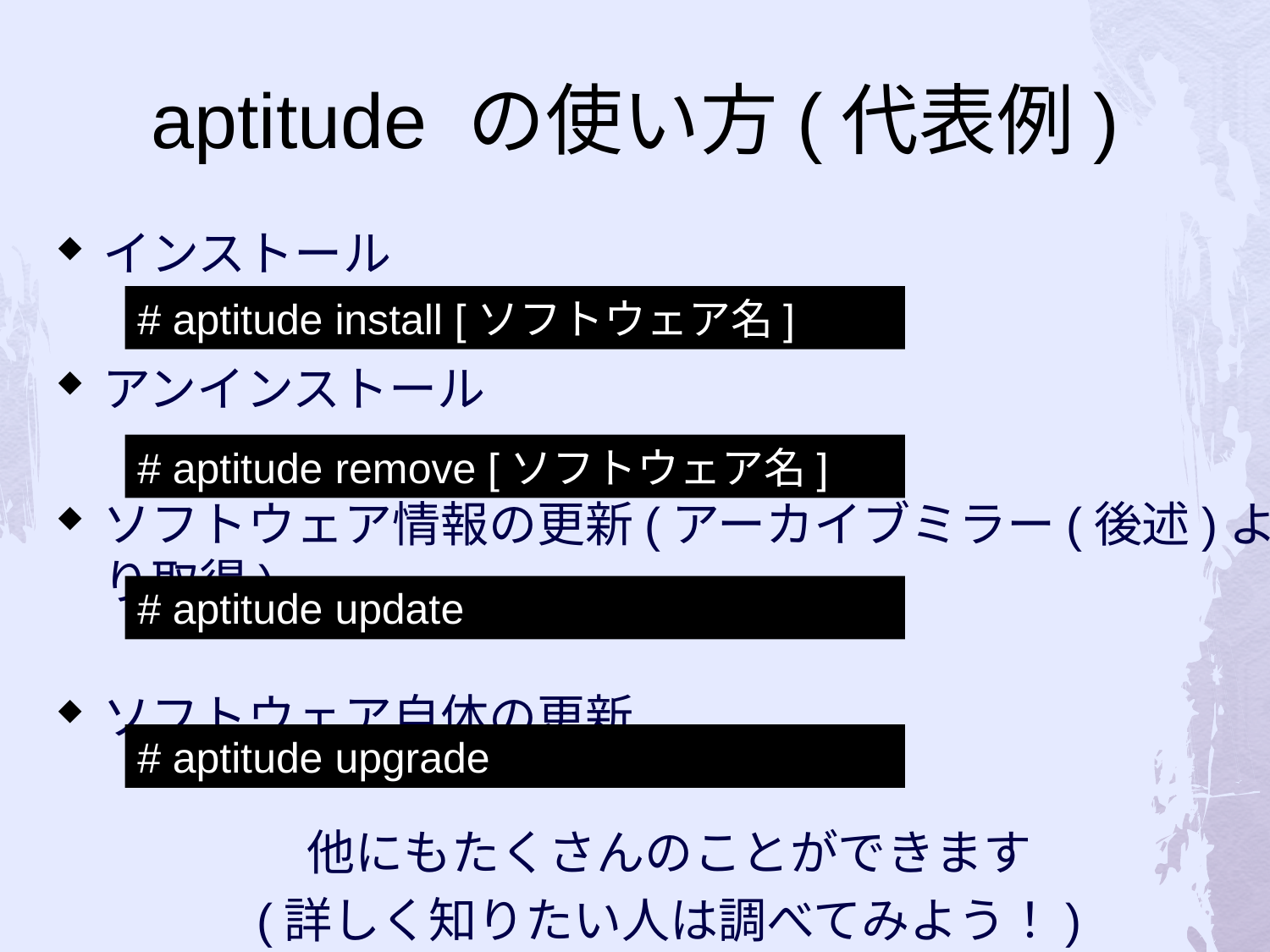

# aptitude の使い方(代表例)
インストール

アンインストール

ソフトウェア情報の更新(アーカイブミラー(後述)より取得)

ソフトウェア自体の更新

他にもたくさんのことができます
(詳しく知りたい人は調べてみよう！)
# aptitude install [ソフトウェア名]
# aptitude remove [ソフトウェア名]
# aptitude update
# aptitude upgrade